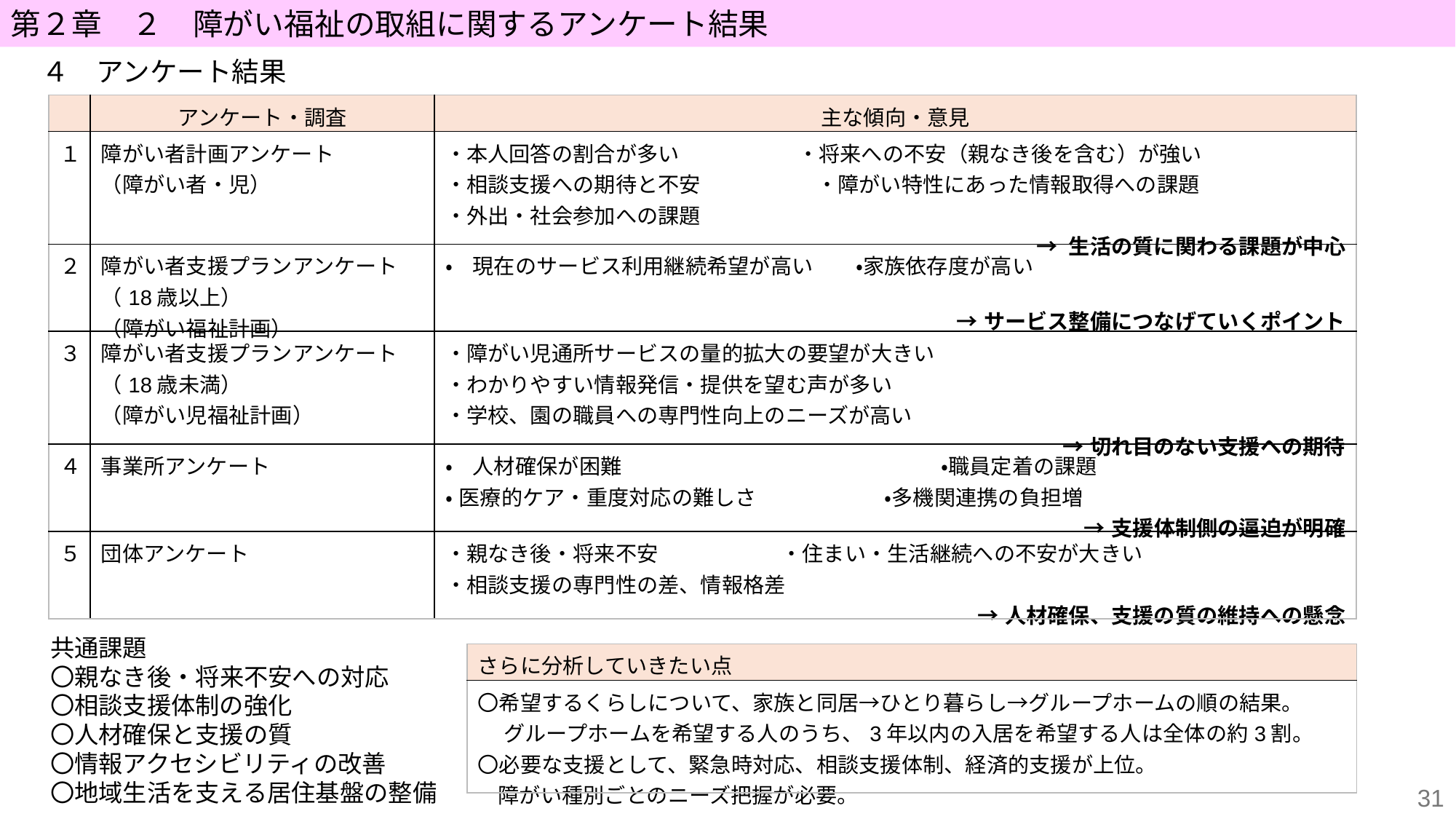

第２章　２　障がい福祉の取組に関するアンケート結果
４　アンケート結果
|  | アンケート・調査 | 主な傾向・意見 |
| --- | --- | --- |
| １ | 障がい者計画アンケート （障がい者・児） | ・本人回答の割合が多い 　　 ・将来への不安（親なき後を含む）が強い ・相談支援への期待と不安 　　　 ・障がい特性にあった情報取得への課題 ・外出・社会参加への課題 → 生活の質に関わる課題が中心 |
| ２ | 障がい者支援プランアンケート （18歳以上） （障がい福祉計画） | •現在のサービス利用継続希望が高い　　•家族依存度が高い →サービス整備につなげていくポイント |
| ３ | 障がい者支援プランアンケート （18歳未満） （障がい児福祉計画） | ・障がい児通所サービスの量的拡大の要望が大きい　　　　　　　　　 ・わかりやすい情報発信・提供を望む声が多い ・学校、園の職員への専門性向上のニーズが高い →切れ目のない支援への期待 |
| ４ | 事業所アンケート | •人材確保が困難　　　　　　　　　　　　　　　•職員定着の課題 •医療的ケア・重度対応の難しさ　　　　　　•多機関連携の負担増 →支援体制側の逼迫が明確 |
| ５ | 団体アンケート | ・親なき後・将来不安 ・住まい・生活継続への不安が大きい ・相談支援の専門性の差、情報格差 →人材確保、支援の質の維持への懸念 |
共通課題
〇親なき後・将来不安への対応
〇相談支援体制の強化
〇人材確保と支援の質
〇情報アクセシビリティの改善
〇地域生活を支える居住基盤の整備
| さらに分析していきたい点 |
| --- |
| 〇希望するくらしについて、家族と同居→ひとり暮らし→グループホームの順の結果。 　 グループホームを希望する人のうち、3年以内の入居を希望する人は全体の約3割。 〇必要な支援として、緊急時対応、相談支援体制、経済的支援が上位。 障がい種別ごとのニーズ把握が必要。 |
31